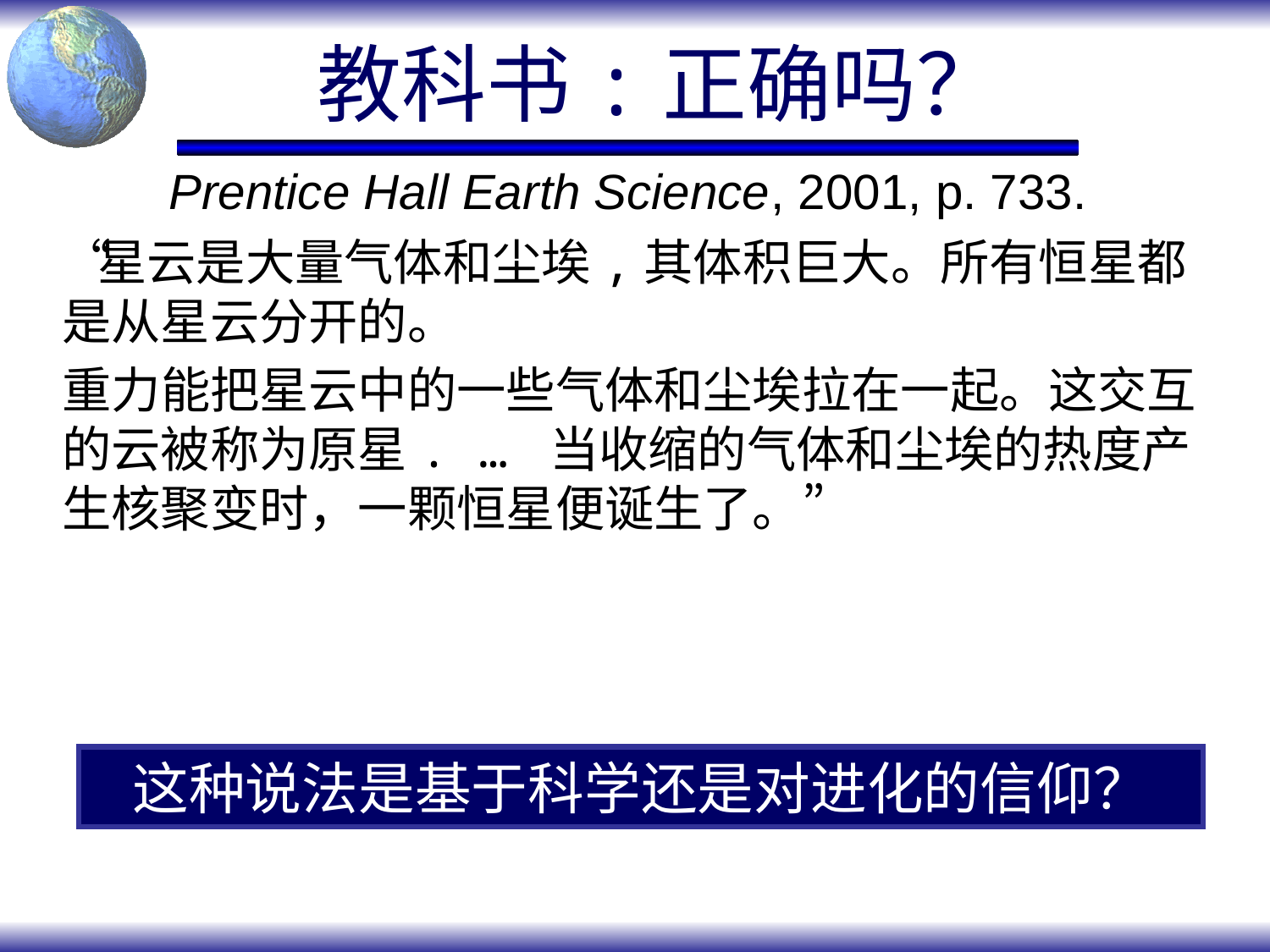

# 教科书:正确吗？
Prentice Hall Earth Science, 2001, p. 733.
“星云是大量气体和尘埃,其体积巨大。所有恒星都是从星云分开的。
重力能把星云中的一些气体和尘埃拉在一起。这交互的云被称为原星. … 当收缩的气体和尘埃的热度产生核聚变时，一颗恒星便诞生了。”
这种说法是基于科学还是对进化的信仰？